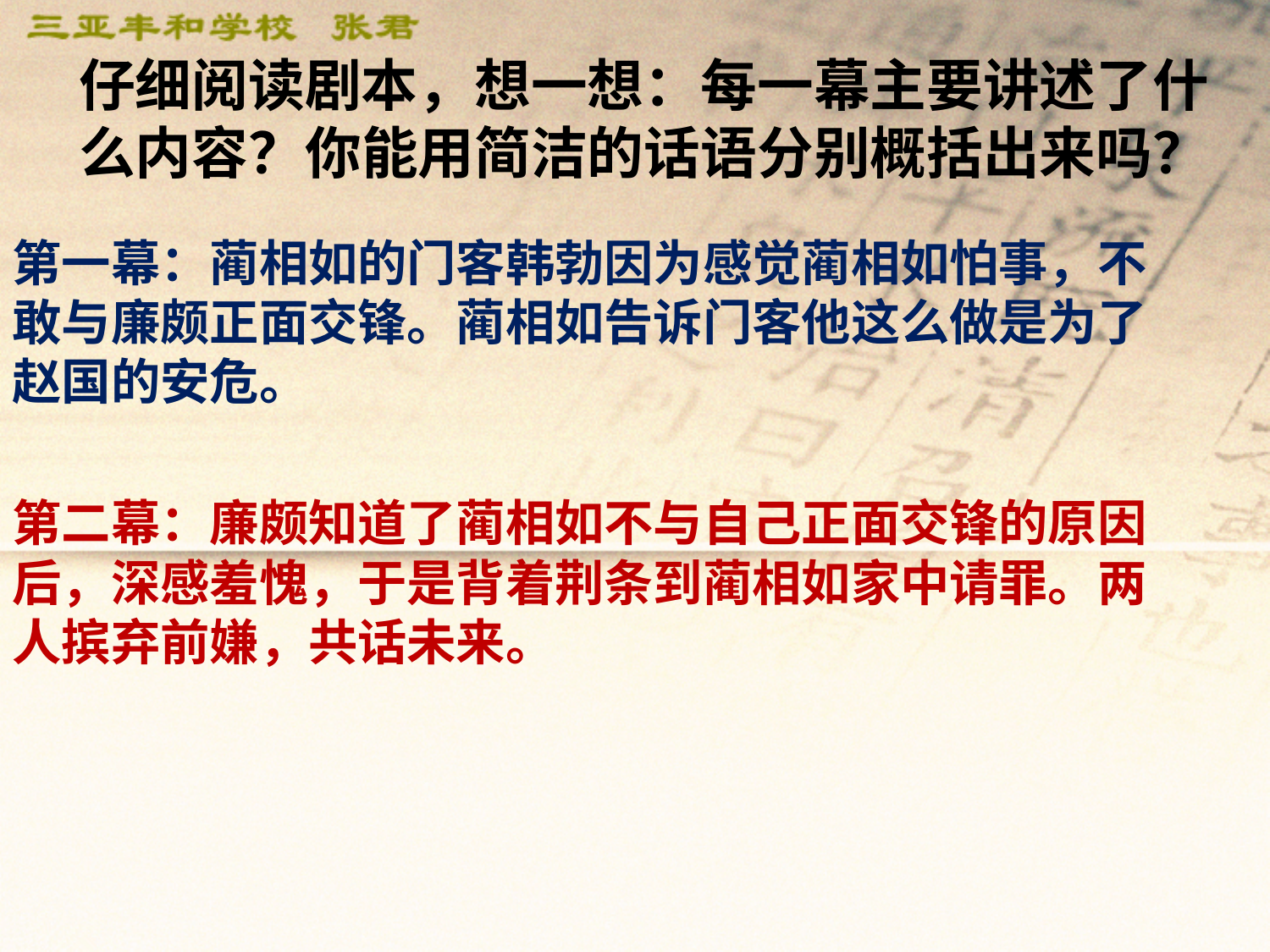

# 仔细阅读剧本，想一想：每一幕主要讲述了什么内容？你能用简洁的话语分别概括出来吗？
第一幕：蔺相如的门客韩勃因为感觉蔺相如怕事，不敢与廉颇正面交锋。蔺相如告诉门客他这么做是为了赵国的安危。
第二幕：廉颇知道了蔺相如不与自己正面交锋的原因后，深感羞愧，于是背着荆条到蔺相如家中请罪。两人摈弃前嫌，共话未来。